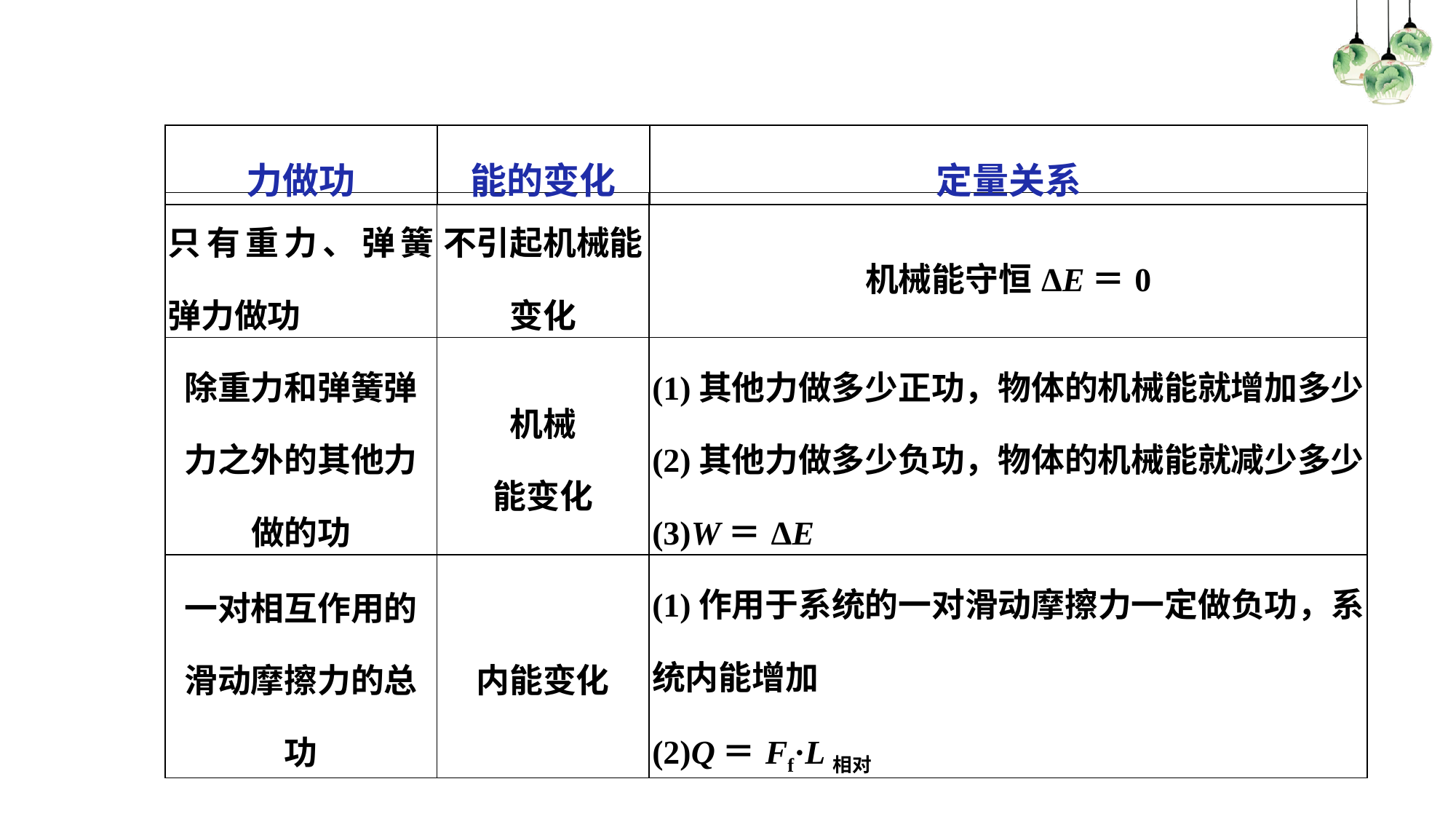

| 力做功 | 能的变化 | 定量关系 |
| --- | --- | --- |
| 只有重力、弹簧弹力做功 | 不引起机械能变化 | 机械能守恒ΔE＝0 |
| --- | --- | --- |
| 除重力和弹簧弹力之外的其他力做的功 | 机械 能变化 | (1)其他力做多少正功，物体的机械能就增加多少 (2)其他力做多少负功，物体的机械能就减少多少 (3)W＝ΔE |
| 一对相互作用的滑动摩擦力的总功 | 内能变化 | (1)作用于系统的一对滑动摩擦力一定做负功，系统内能增加 (2)Q＝Ff·L相对 |